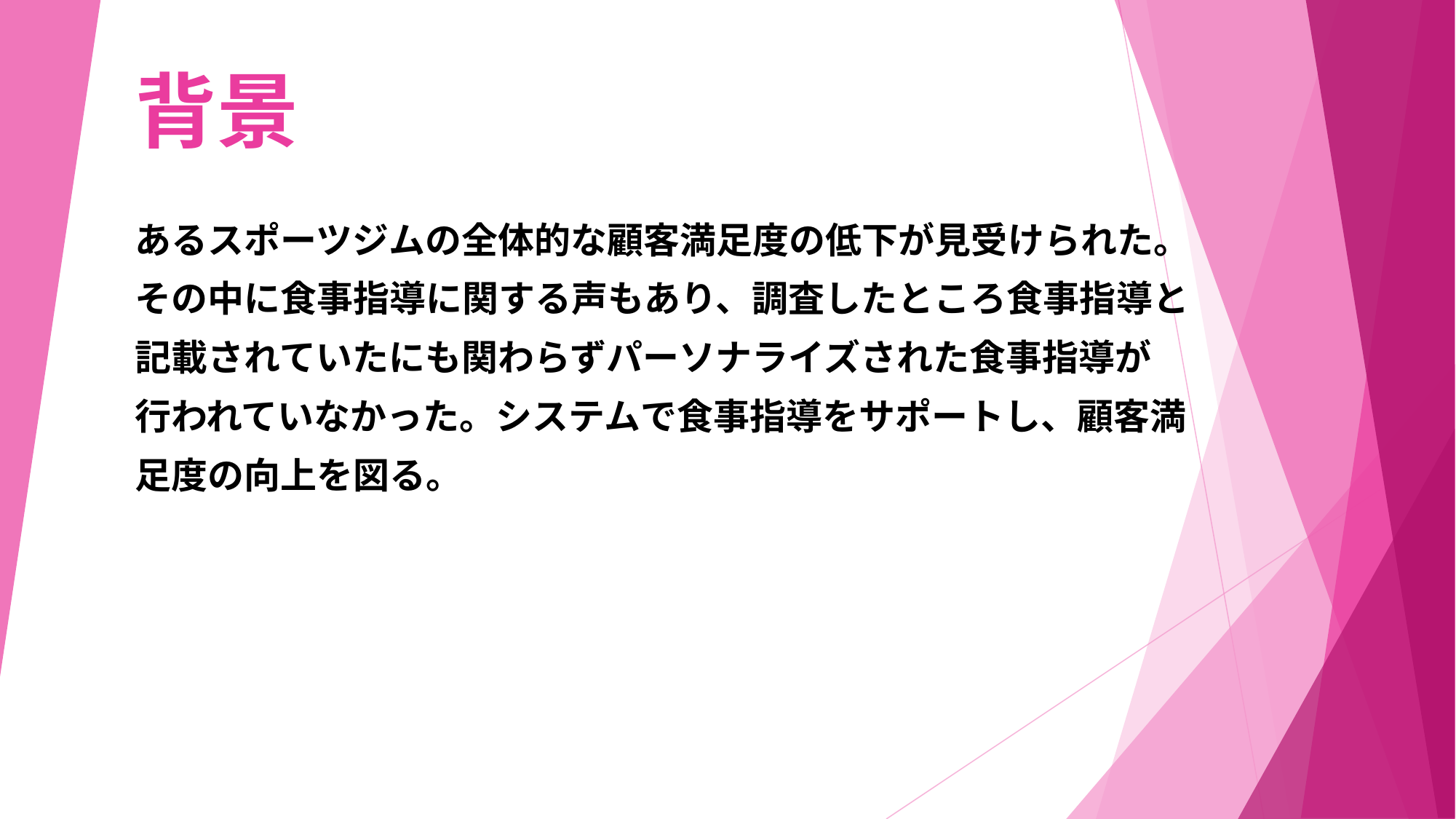

# 背景
あるスポーツジムの全体的な顧客満足度の低下が見受けられた。
その中に食事指導に関する声もあり、調査したところ食事指導と
記載されていたにも関わらずパーソナライズされた食事指導が
行われていなかった。システムで食事指導をサポートし、顧客満
足度の向上を図る。